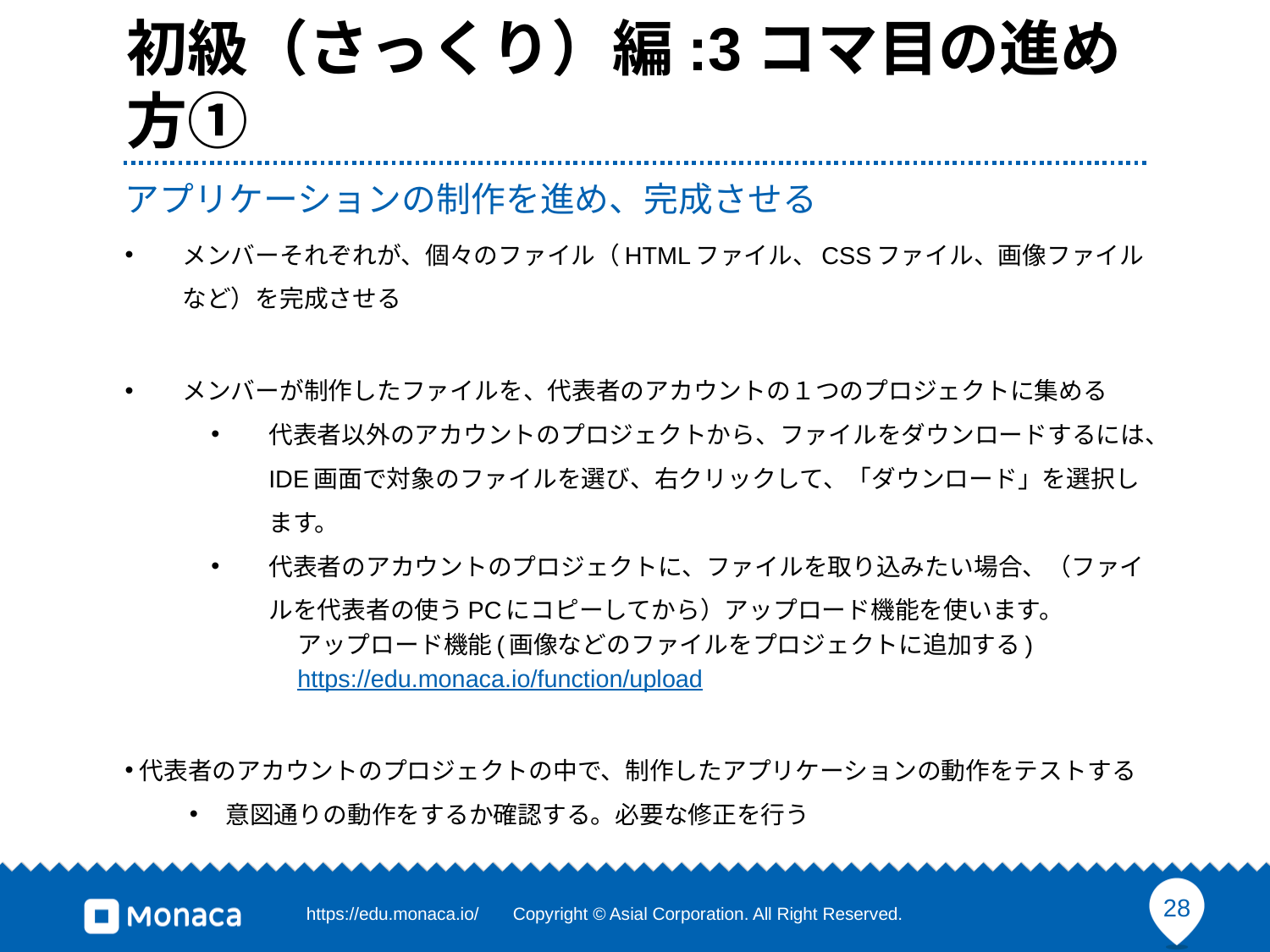

# 初級（さっくり）編:3コマ目の進め方①
アプリケーションの制作を進め、完成させる
メンバーそれぞれが、個々のファイル（HTMLファイル、CSSファイル、画像ファイルなど）を完成させる

メンバーが制作したファイルを、代表者のアカウントの１つのプロジェクトに集める
代表者以外のアカウントのプロジェクトから、ファイルをダウンロードするには、IDE画面で対象のファイルを選び、右クリックして、「ダウンロード」を選択します。
代表者のアカウントのプロジェクトに、ファイルを取り込みたい場合、（ファイルを代表者の使うPCにコピーしてから）アップロード機能を使います。
アップロード機能(画像などのファイルをプロジェクトに追加する)
https://edu.monaca.io/function/upload

代表者のアカウントのプロジェクトの中で、制作したアプリケーションの動作をテストする
意図通りの動作をするか確認する。必要な修正を行う